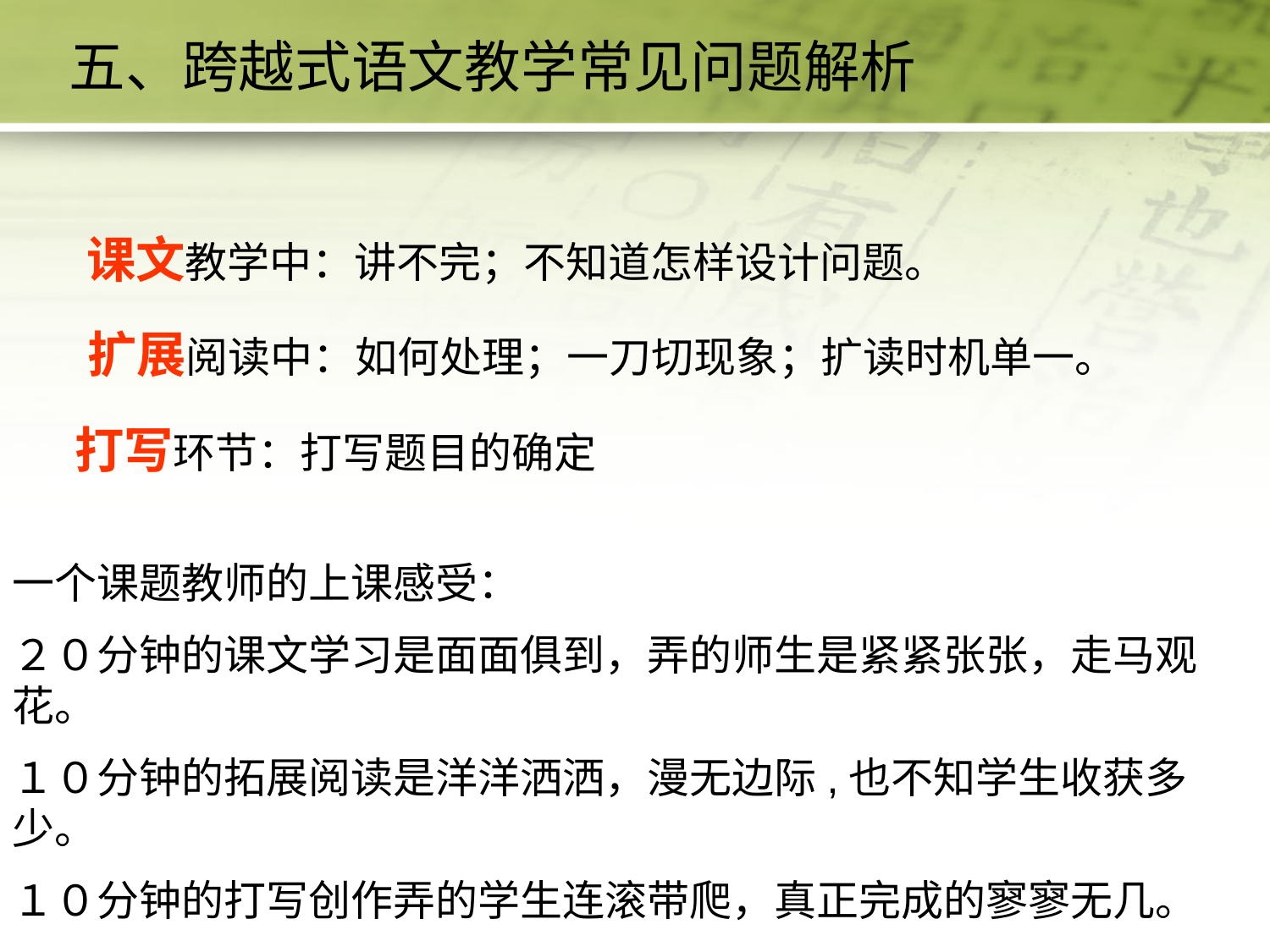

五、跨越式语文教学常见问题解析
课文教学中：讲不完；不知道怎样设计问题。
扩展阅读中：如何处理；一刀切现象；扩读时机单一。
打写环节：打写题目的确定
一个课题教师的上课感受：
２０分钟的课文学习是面面俱到，弄的师生是紧紧张张，走马观花。
１０分钟的拓展阅读是洋洋洒洒，漫无边际,也不知学生收获多少。
１０分钟的打写创作弄的学生连滚带爬，真正完成的寥寥无几。